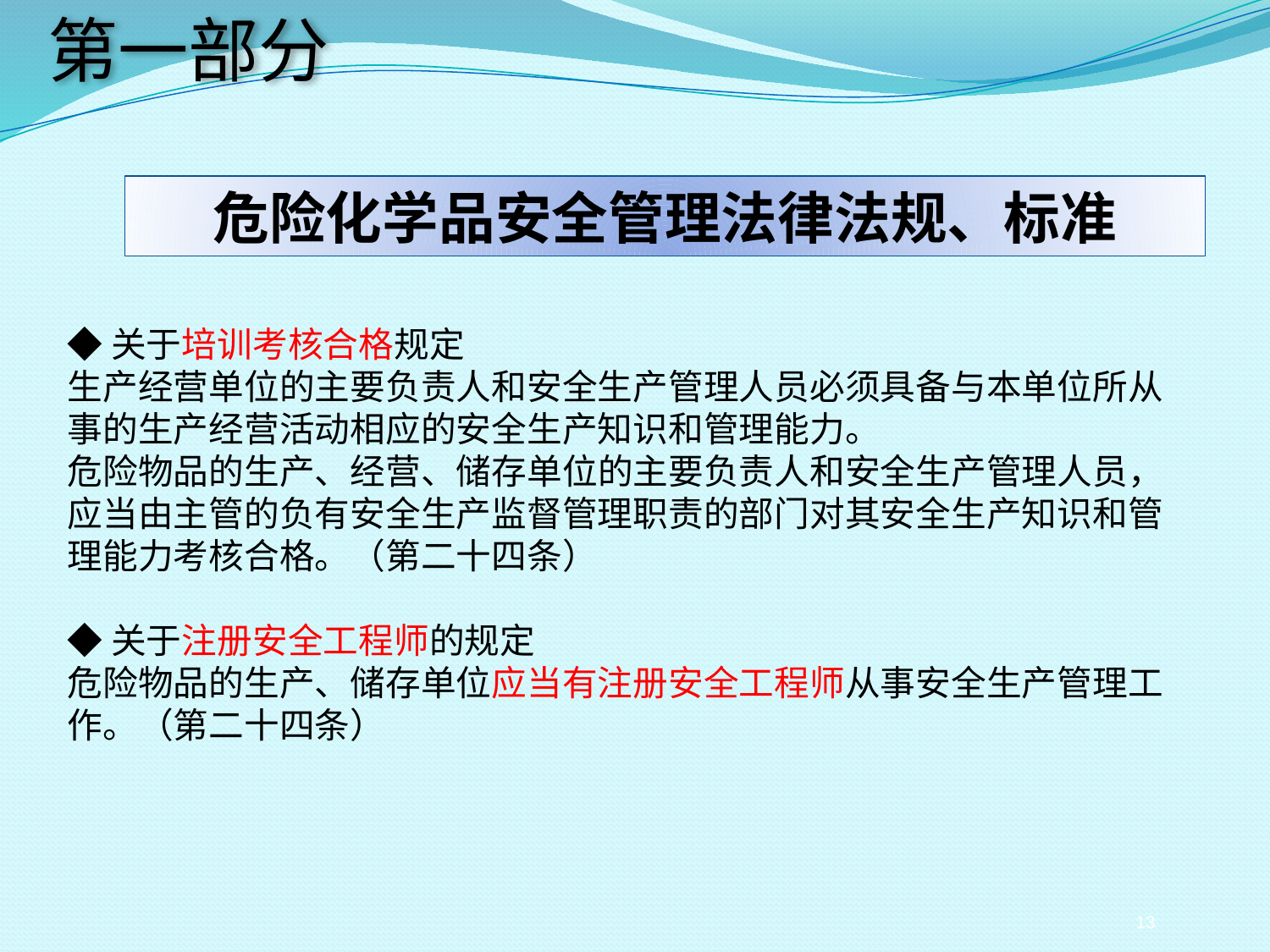

第一部分
危险化学品安全管理法律法规、标准
◆关于培训考核合格规定
生产经营单位的主要负责人和安全生产管理人员必须具备与本单位所从事的生产经营活动相应的安全生产知识和管理能力。
危险物品的生产、经营、储存单位的主要负责人和安全生产管理人员，应当由主管的负有安全生产监督管理职责的部门对其安全生产知识和管理能力考核合格。（第二十四条）

◆关于注册安全工程师的规定
危险物品的生产、储存单位应当有注册安全工程师从事安全生产管理工作。（第二十四条）

13